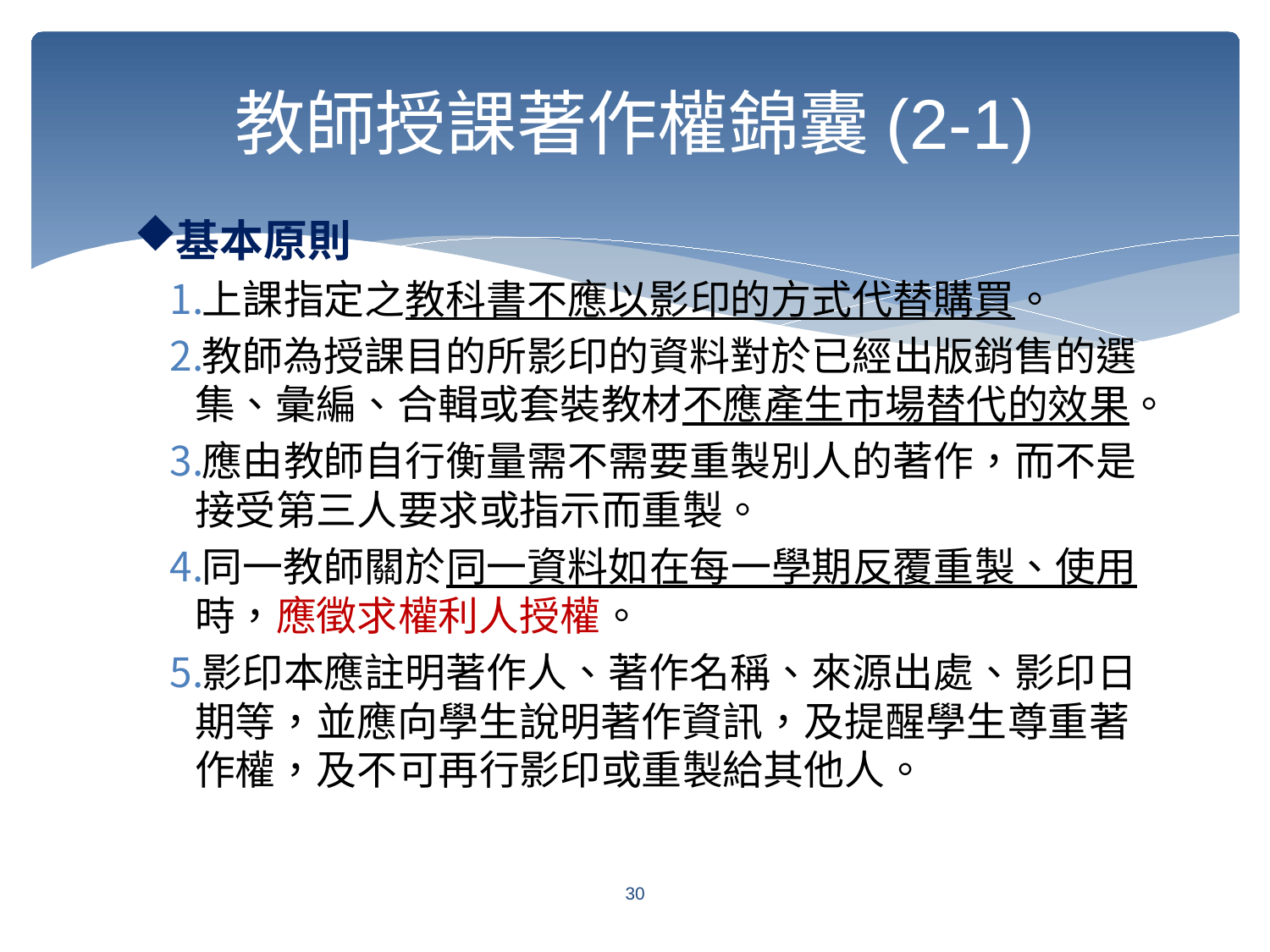

# 教師授課著作權錦囊(2-1)
基本原則
上課指定之教科書不應以影印的方式代替購買。
教師為授課目的所影印的資料對於已經出版銷售的選集、彙編、合輯或套裝教材不應產生市場替代的效果。
應由教師自行衡量需不需要重製別人的著作，而不是接受第三人要求或指示而重製。
同一教師關於同一資料如在每一學期反覆重製、使用時，應徵求權利人授權。
影印本應註明著作人、著作名稱、來源出處、影印日期等，並應向學生說明著作資訊，及提醒學生尊重著作權，及不可再行影印或重製給其他人。
30